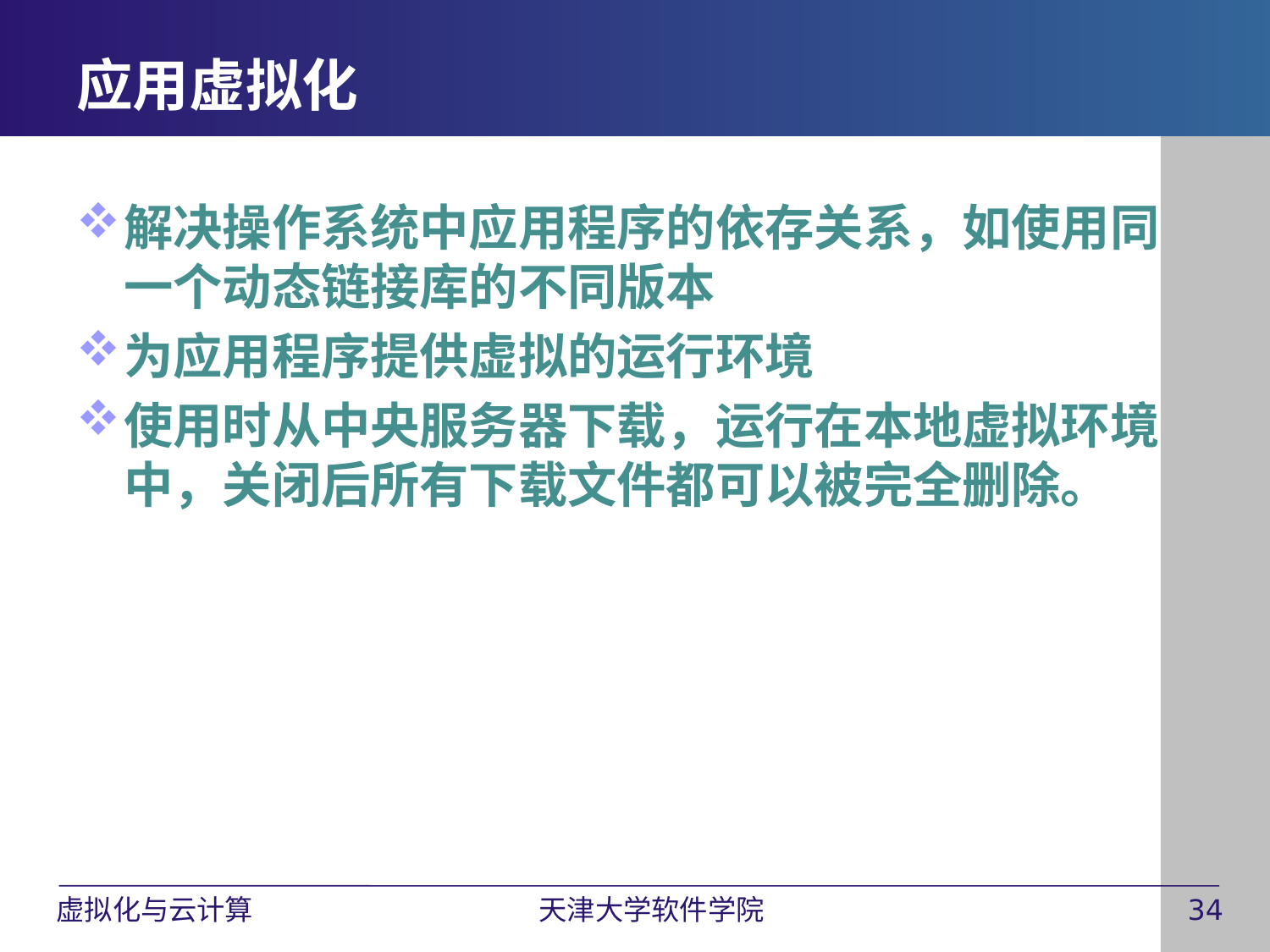

# 应用虚拟化
解决操作系统中应用程序的依存关系，如使用同一个动态链接库的不同版本
为应用程序提供虚拟的运行环境
使用时从中央服务器下载，运行在本地虚拟环境中，关闭后所有下载文件都可以被完全删除。